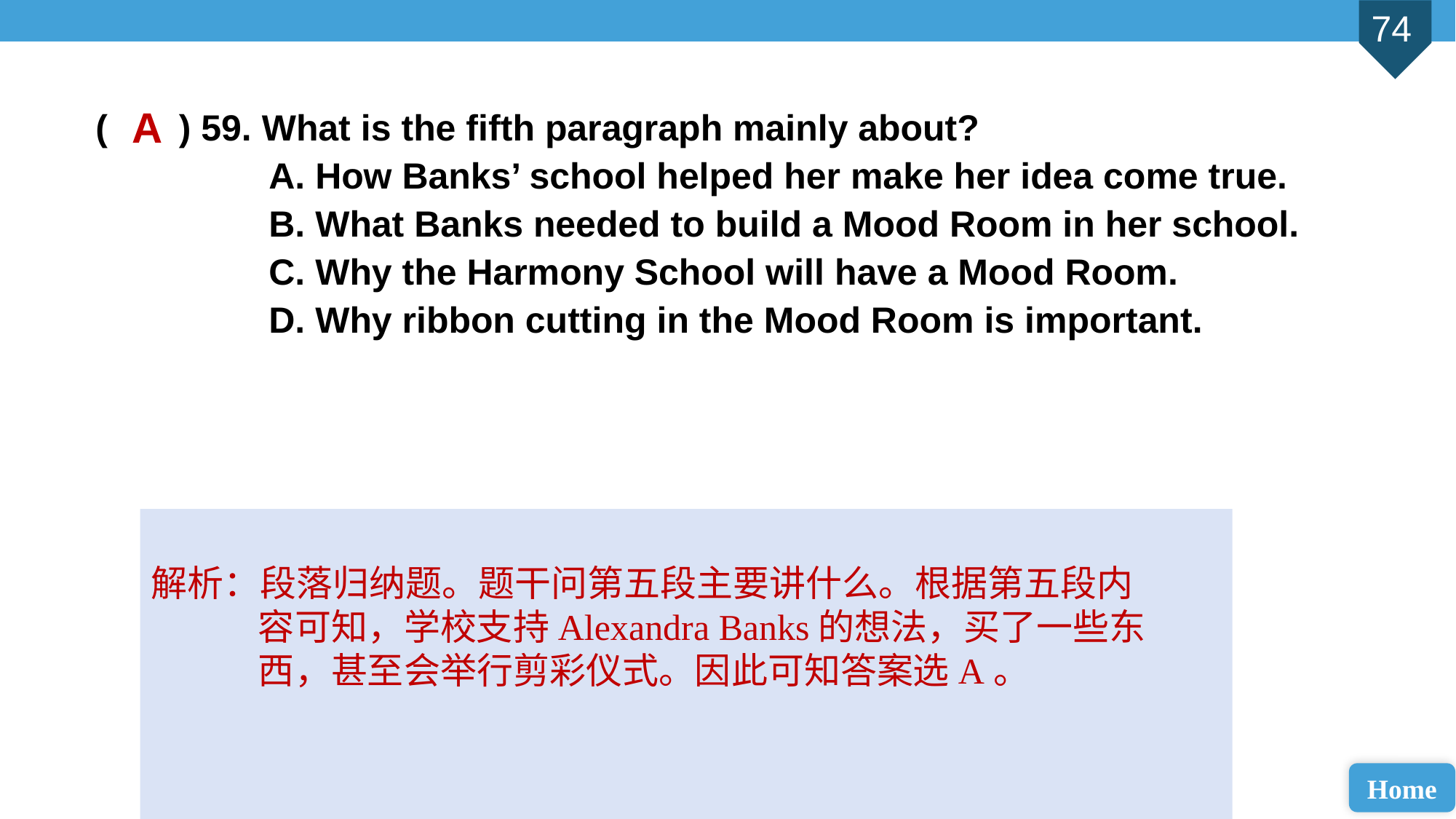

A
(       ) 59. What is the fifth paragraph mainly about?
                 A. How Banks’ school helped her make her idea come true.
                 B. What Banks needed to build a Mood Room in her school.
                 C. Why the Harmony School will have a Mood Room.
                 D. Why ribbon cutting in the Mood Room is important.

解析：段落归纳题。题干问第五段主要讲什么。根据第五段内容可知，学校支持Alexandra Banks的想法，买了一些东西，甚至会举行剪彩仪式。因此可知答案选A。